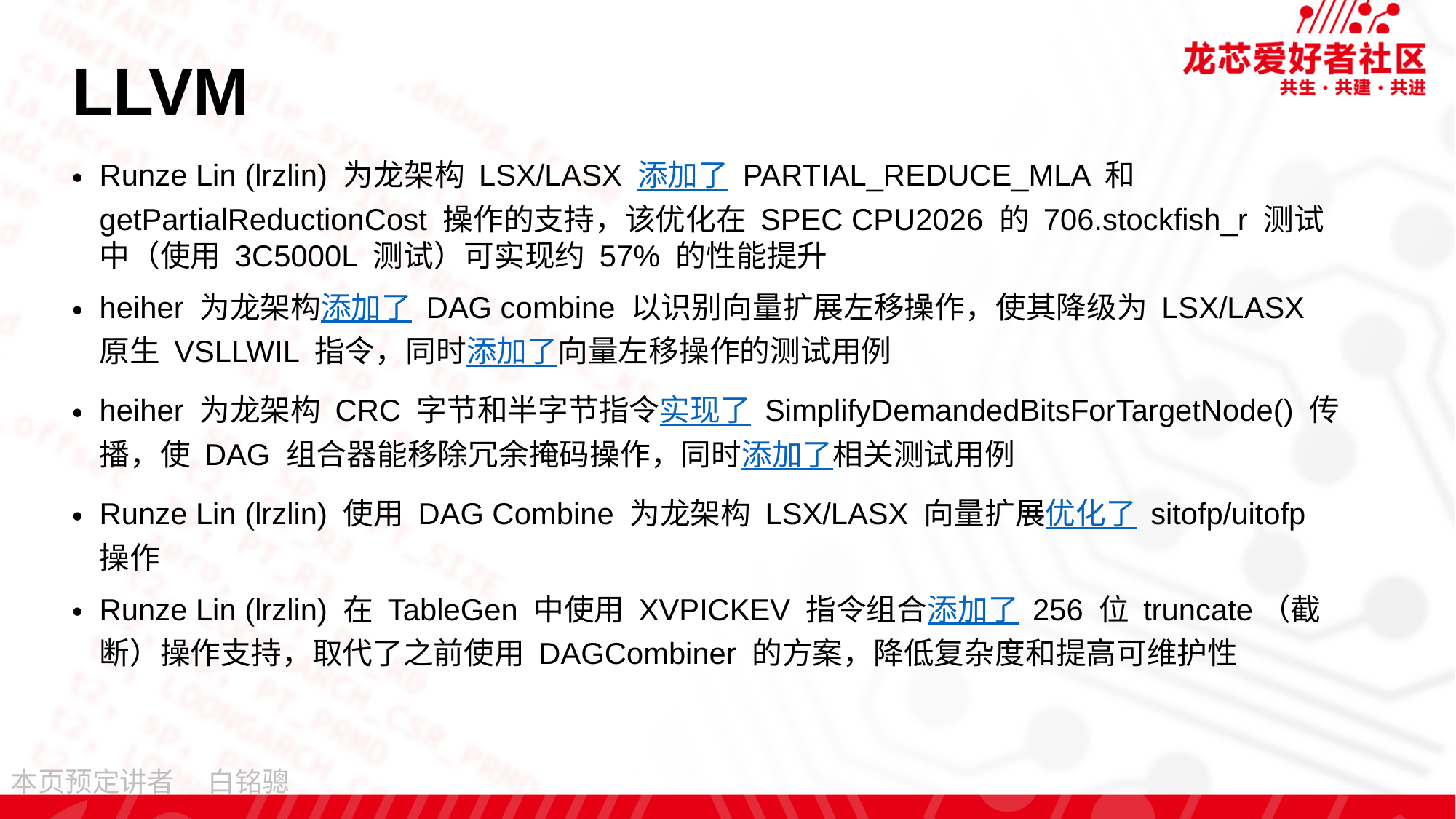

# LLVM
Runze Lin (lrzlin) 为龙架构 LSX/LASX 添加了 PARTIAL_REDUCE_MLA 和 getPartialReductionCost 操作的支持，该优化在 SPEC CPU2026 的 706.stockfish_r 测试中（使用 3C5000L 测试）可实现约 57% 的性能提升
heiher 为龙架构添加了 DAG combine 以识别向量扩展左移操作，使其降级为 LSX/LASX 原生 VSLLWIL 指令，同时添加了向量左移操作的测试用例
heiher 为龙架构 CRC 字节和半字节指令实现了 SimplifyDemandedBitsForTargetNode() 传播，使 DAG 组合器能移除冗余掩码操作，同时添加了相关测试用例
Runze Lin (lrzlin) 使用 DAG Combine 为龙架构 LSX/LASX 向量扩展优化了 sitofp/uitofp 操作
Runze Lin (lrzlin) 在 TableGen 中使用 XVPICKEV 指令组合添加了 256 位 truncate（截断）操作支持，取代了之前使用 DAGCombiner 的方案，降低复杂度和提高可维护性
白铭骢